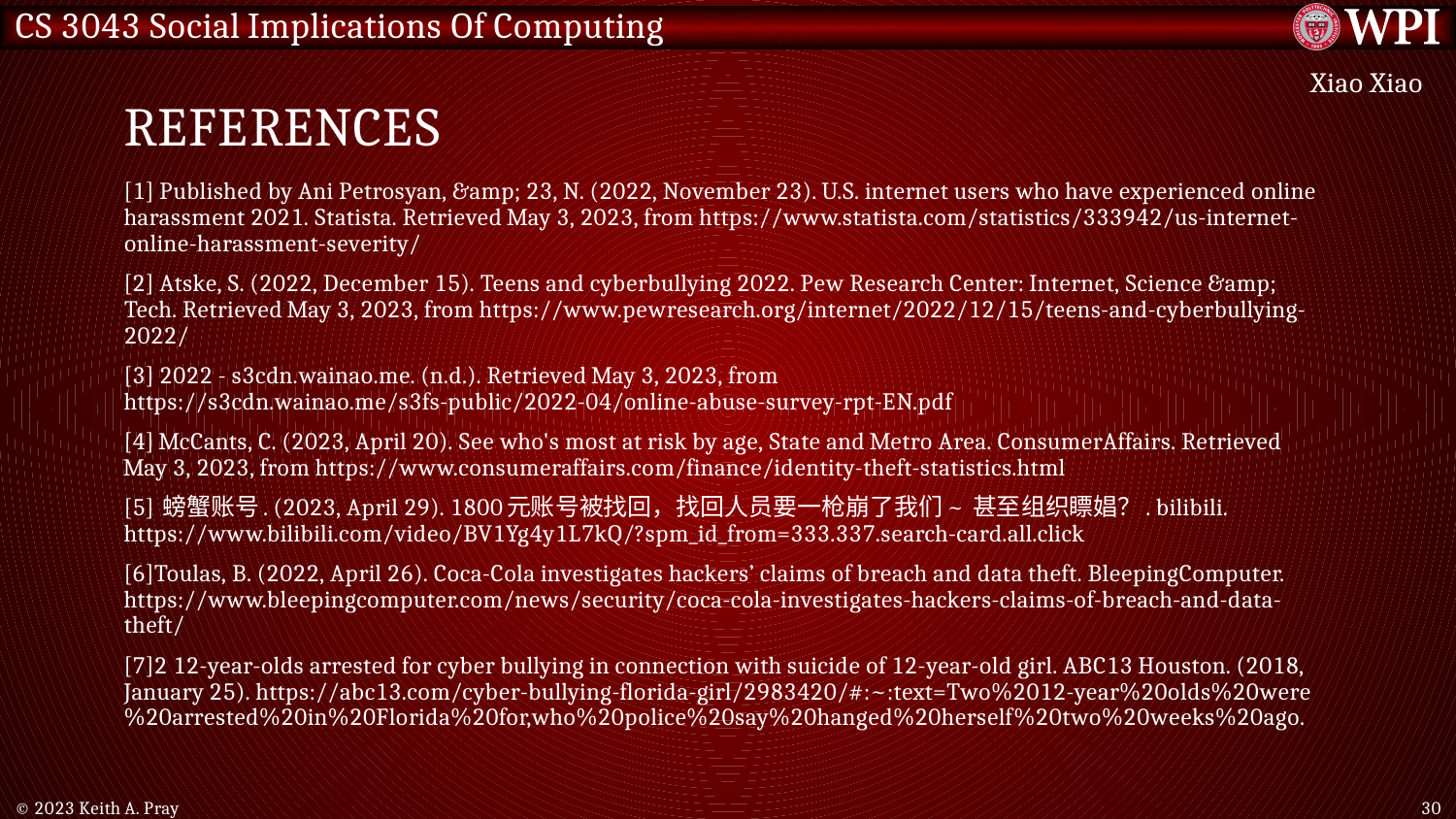

# References
Xiao Xiao
[1] Published by Ani Petrosyan, &amp; 23, N. (2022, November 23). U.S. internet users who have experienced online harassment 2021. Statista. Retrieved May 3, 2023, from https://www.statista.com/statistics/333942/us-internet-online-harassment-severity/
[2] Atske, S. (2022, December 15). Teens and cyberbullying 2022. Pew Research Center: Internet, Science &amp; Tech. Retrieved May 3, 2023, from https://www.pewresearch.org/internet/2022/12/15/teens-and-cyberbullying-2022/
[3] 2022 - s3cdn.wainao.me. (n.d.). Retrieved May 3, 2023, from https://s3cdn.wainao.me/s3fs-public/2022-04/online-abuse-survey-rpt-EN.pdf
[4] McCants, C. (2023, April 20). See who's most at risk by age, State and Metro Area. ConsumerAffairs. Retrieved May 3, 2023, from https://www.consumeraffairs.com/finance/identity-theft-statistics.html
[5] 螃蟹账号. (2023, April 29). 1800元账号被找回，找回人员要一枪崩了我们~ 甚至组织瞟娼？. bilibili. https://www.bilibili.com/video/BV1Yg4y1L7kQ/?spm_id_from=333.337.search-card.all.click
[6]Toulas, B. (2022, April 26). Coca-Cola investigates hackers’ claims of breach and data theft. BleepingComputer. https://www.bleepingcomputer.com/news/security/coca-cola-investigates-hackers-claims-of-breach-and-data-theft/
[7]2 12-year-olds arrested for cyber bullying in connection with suicide of 12-year-old girl. ABC13 Houston. (2018, January 25). https://abc13.com/cyber-bullying-florida-girl/2983420/#:~:text=Two%2012-year%20olds%20were%20arrested%20in%20Florida%20for,who%20police%20say%20hanged%20herself%20two%20weeks%20ago.

© 2023 Keith A. Pray
30